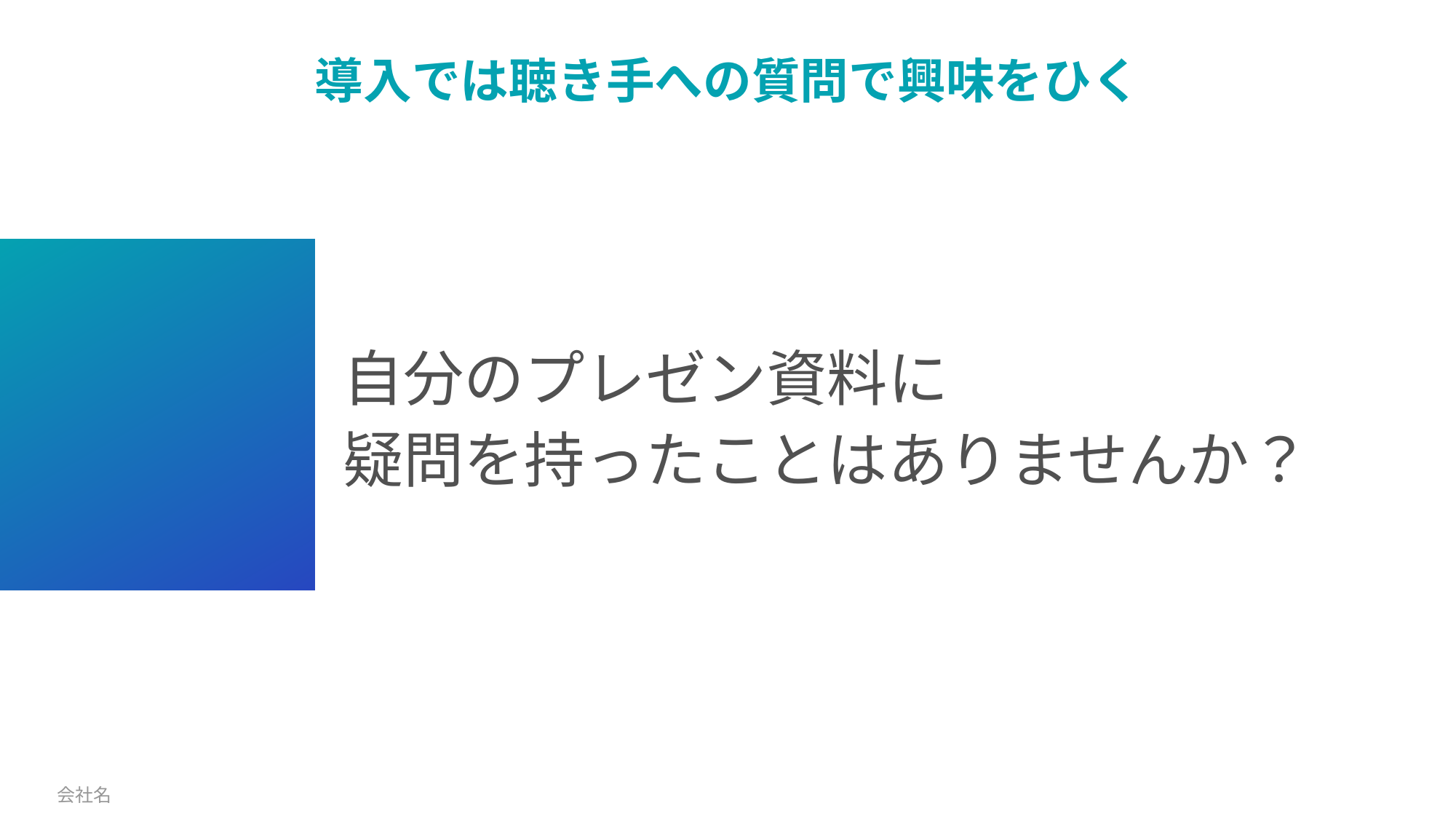

# 導入では聴き手への質問で興味をひく

自分のプレゼン資料に
疑問を持ったことはありませんか？
会社名